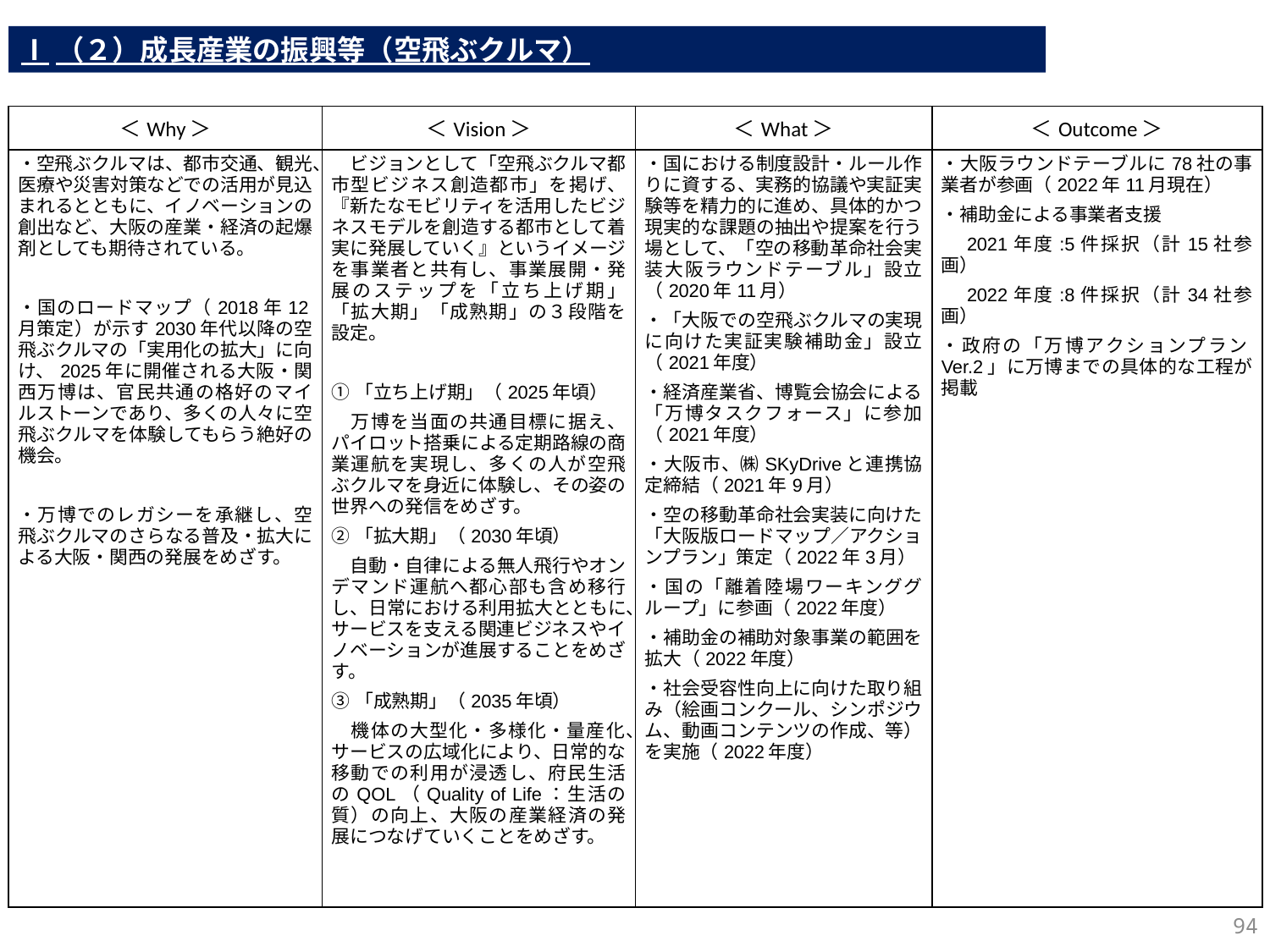

Ⅰ（２）成長産業の振興等（空飛ぶクルマ）
| ＜Why＞ | ＜Vision＞ | ＜What＞ | ＜Outcome＞ |
| --- | --- | --- | --- |
| ・空飛ぶクルマは、都市交通、観光、医療や災害対策などでの活用が見込まれるとともに、イノベーションの創出など、大阪の産業・経済の起爆剤としても期待されている。 ・国のロードマップ（2018年12月策定）が示す2030年代以降の空飛ぶクルマの「実用化の拡大」に向け、2025年に開催される大阪・関西万博は、官民共通の格好のマイルストーンであり、多くの人々に空飛ぶクルマを体験してもらう絶好の機会。 ・万博でのレガシーを承継し、空飛ぶクルマのさらなる普及・拡大による大阪・関西の発展をめざす。 | ビジョンとして「空飛ぶクルマ都市型ビジネス創造都市」を掲げ、『新たなモビリティを活用したビジネスモデルを創造する都市として着実に発展していく』というイメージを事業者と共有し、事業展開・発展のステップを「立ち上げ期」「拡大期」「成熟期」の３段階を設定。 ①「立ち上げ期」（2025年頃） 　万博を当面の共通目標に据え、パイロット搭乗による定期路線の商業運航を実現し、多くの人が空飛ぶクルマを身近に体験し、その姿の世界への発信をめざす。 ②「拡大期」（2030年頃） 　自動・自律による無人飛行やオンデマンド運航へ都心部も含め移行し、日常における利用拡大とともに、サービスを支える関連ビジネスやイノベーションが進展することをめざす。 ③「成熟期」（2035年頃） 　機体の大型化・多様化・量産化、サービスの広域化により、日常的な移動での利用が浸透し、府民生活のQOL（Quality of Life：生活の質）の向上、大阪の産業経済の発展につなげていくことをめざす。 | ・国における制度設計・ルール作りに資する、実務的協議や実証実験等を精力的に進め、具体的かつ現実的な課題の抽出や提案を行う場として、「空の移動革命社会実装大阪ラウンドテーブル」設立（2020年11月） ・「大阪での空飛ぶクルマの実現に向けた実証実験補助金」設立（2021年度） ・経済産業省、博覧会協会による「万博タスクフォース」に参加（2021年度） ・大阪市、㈱SKyDriveと連携協定締結（2021年9月） ・空の移動革命社会実装に向けた「大阪版ロードマップ／アクションプラン」策定（2022年3月） ・国の「離着陸場ワーキンググループ」に参画（2022年度） ・補助金の補助対象事業の範囲を拡大（2022年度） ・社会受容性向上に向けた取り組み（絵画コンクール、シンポジウム、動画コンテンツの作成、等）を実施（2022年度） | ・大阪ラウンドテーブルに78社の事業者が参画（2022年11月現在） ・補助金による事業者支援 　2021年度:5件採択（計15社参画） 　2022年度:8件採択（計34社参画） ・政府の「万博アクションプランVer.2」に万博までの具体的な工程が掲載 |
94